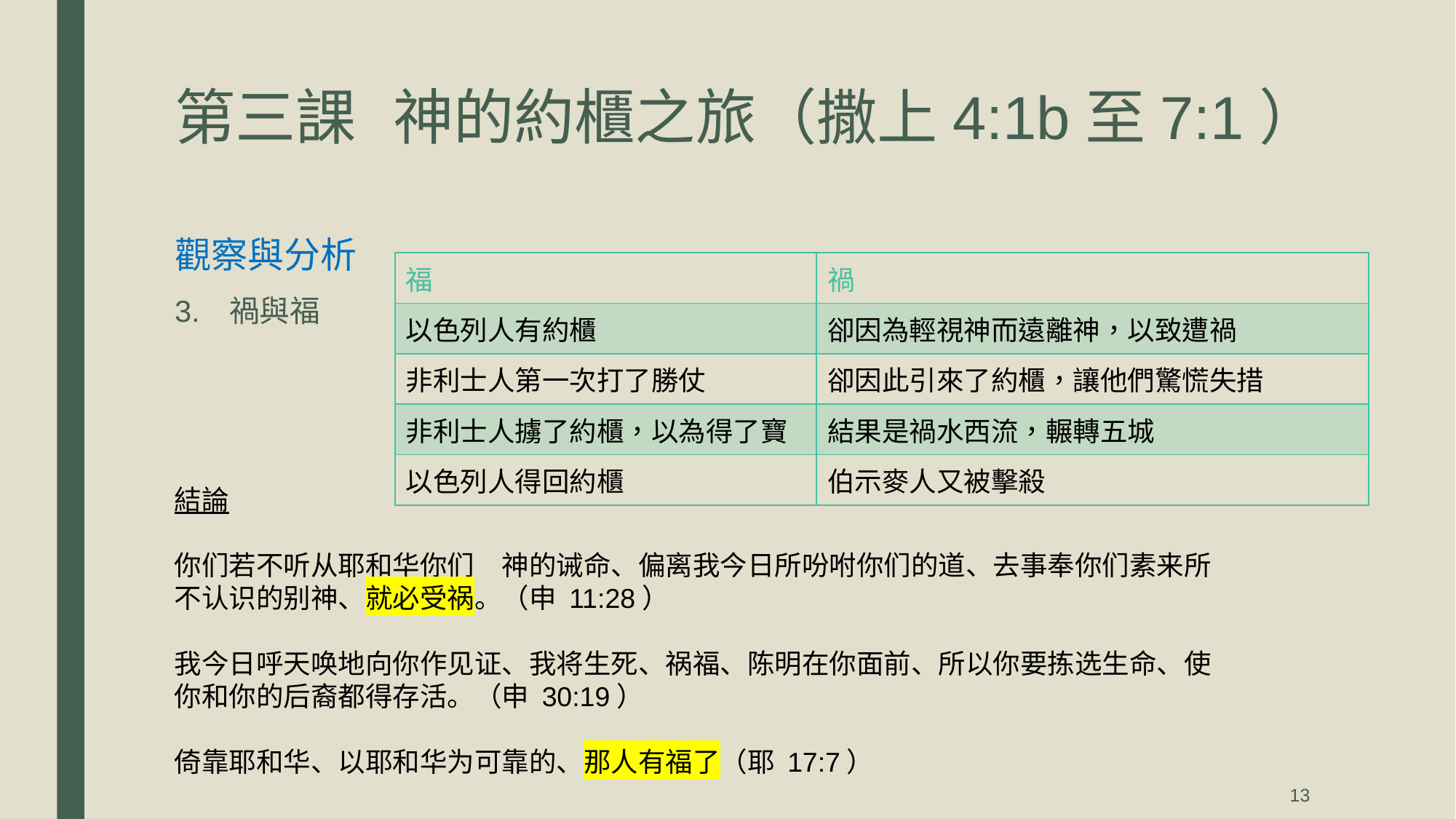

# 第三課	神的約櫃之旅（撒上4:1b至7:1）
觀察與分析
禍與福

| 福 | 禍 |
| --- | --- |
| 以色列人有約櫃 | 卻因為輕視神而遠離神，以致遭禍 |
| 非利士人第一次打了勝仗 | 卻因此引來了約櫃，讓他們驚慌失措 |
| 非利士人擄了約櫃，以為得了寶 | 結果是禍水西流，輾轉五城 |
| 以色列人得回約櫃 | 伯示麥人又被擊殺 |
結論

你们若不听从耶和华你们　神的诫命、偏离我今日所吩咐你们的道、去事奉你们素来所不认识的别神、就必受祸。（申 11:28）

我今日呼天唤地向你作见证、我将生死、祸福、陈明在你面前、所以你要拣选生命、使你和你的后裔都得存活。（申 30:19）

倚靠耶和华、以耶和华为可靠的、那人有福了（耶 17:7）

13